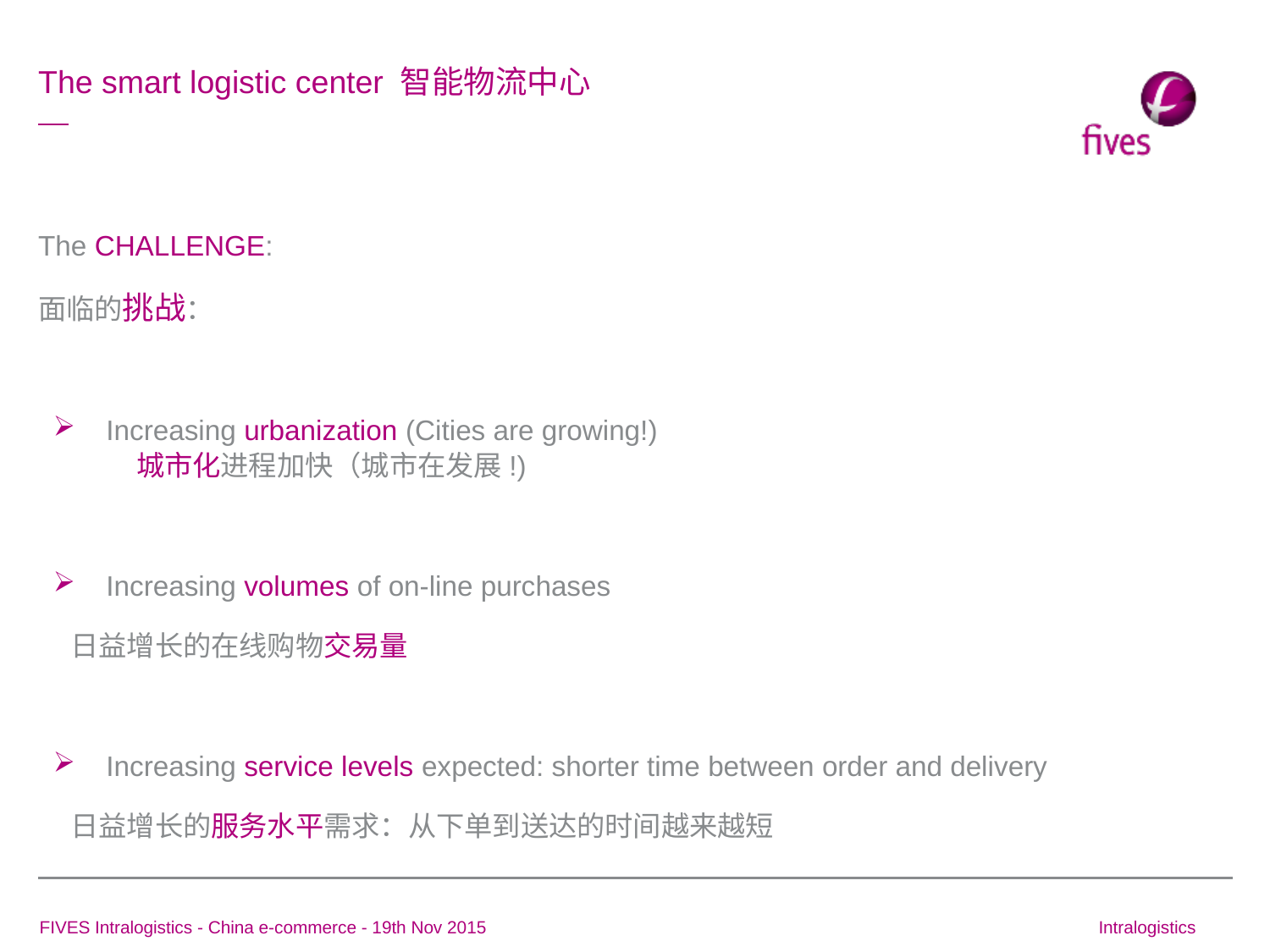

The smart logistic center 智能物流中心
The CHALLENGE:
面临的挑战：

 Increasing urbanization (Cities are growing!)
    城市化进程加快（城市在发展!)

 Increasing volumes of on-line purchases
    日益增长的在线购物交易量

 Increasing service levels expected: shorter time between order and delivery
    日益增长的服务水平需求：从下单到送达的时间越来越短

FIVES Intralogistics - China e-commerce - 19th Nov 2015